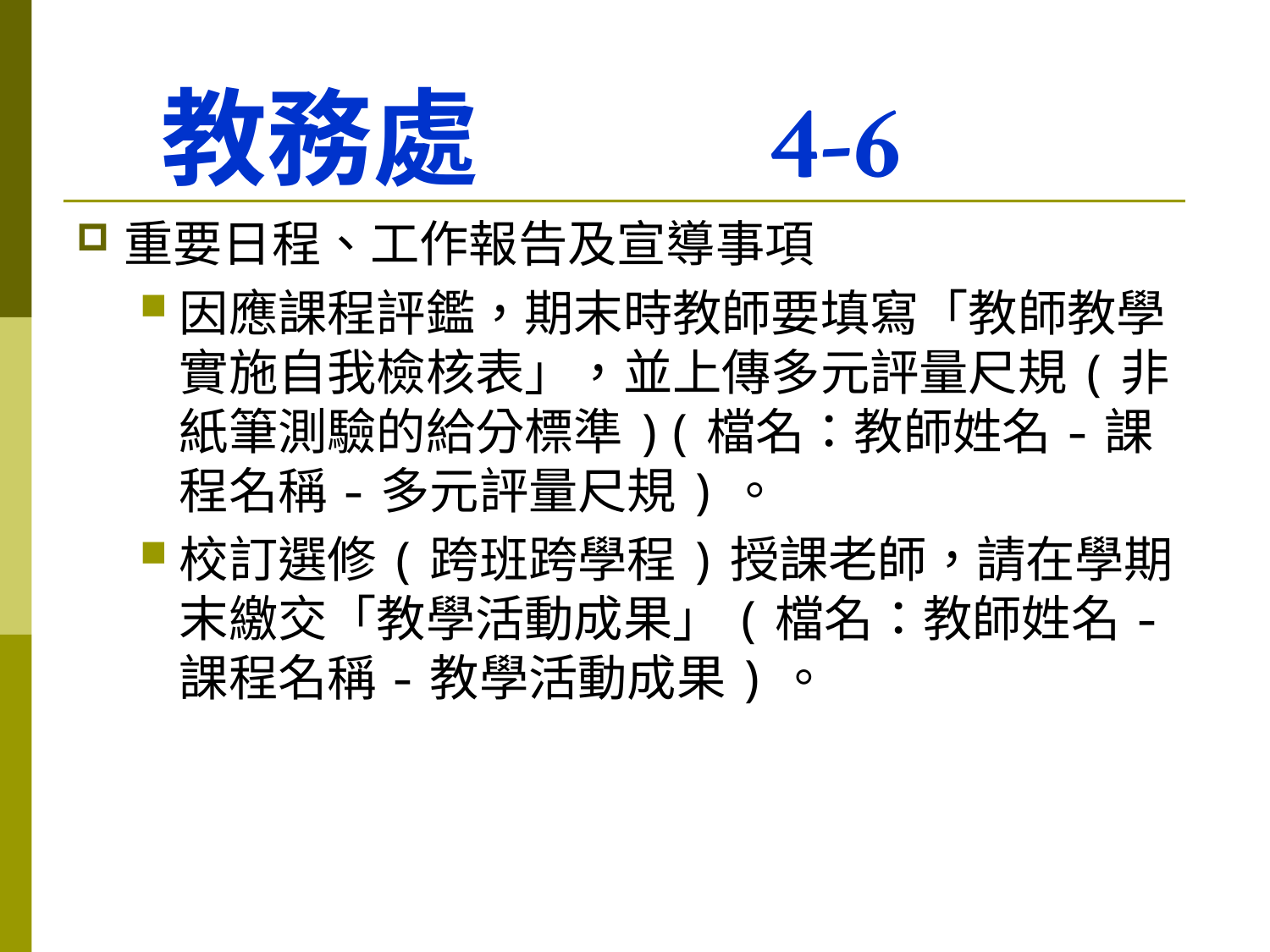

# 教務處           4-6
重要日程、工作報告及宣導事項
因應課程評鑑，期末時教師要填寫「教師教學實施自我檢核表」，並上傳多元評量尺規(非紙筆測驗的給分標準)(檔名：教師姓名-課程名稱-多元評量尺規)。
校訂選修(跨班跨學程)授課老師，請在學期末繳交「教學活動成果」(檔名：教師姓名-課程名稱-教學活動成果)。